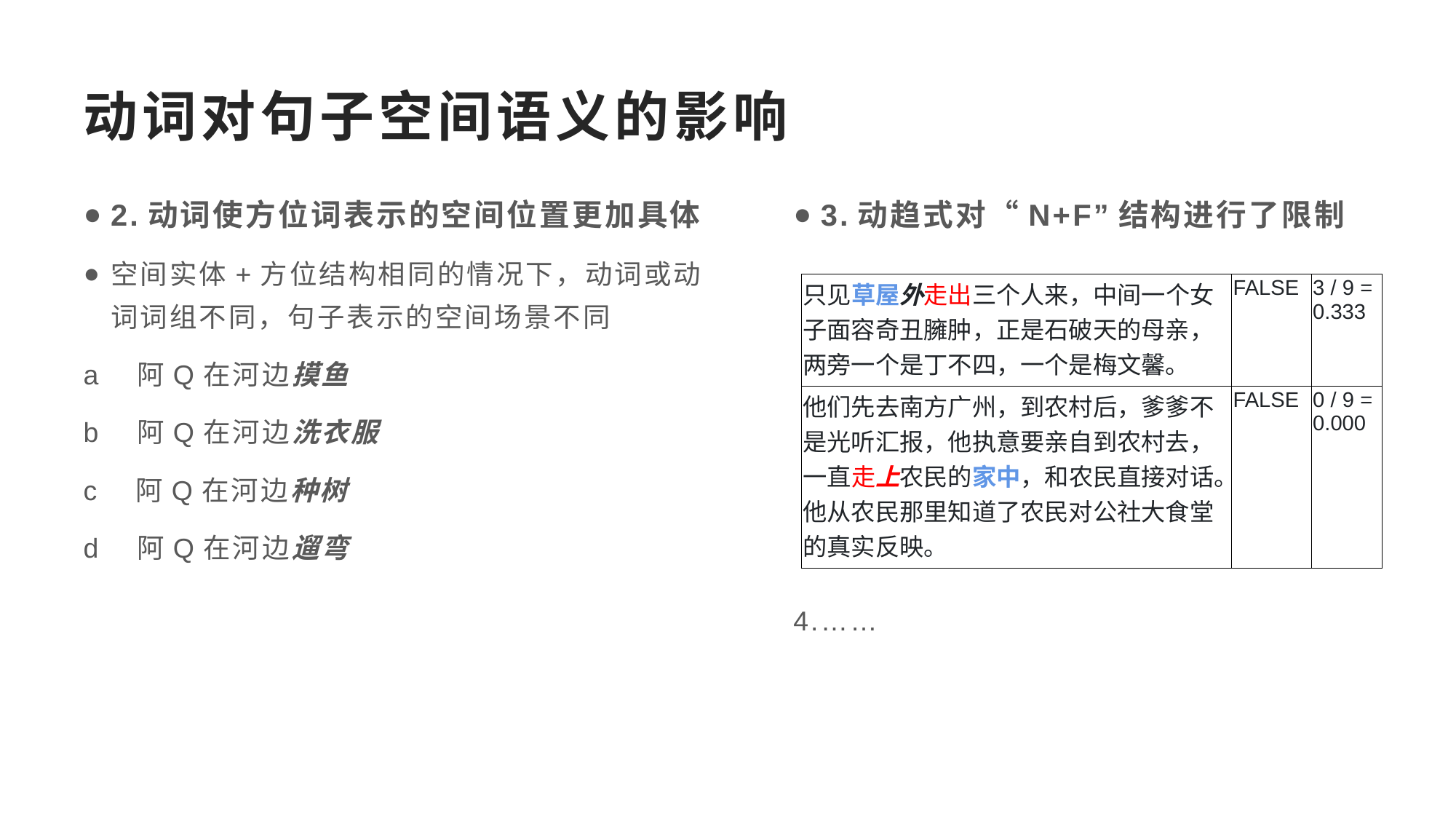

# 动词对句子空间语义的影响
2.动词使方位词表示的空间位置更加具体
空间实体+方位结构相同的情况下，动词或动词词组不同，句子表示的空间场景不同
a   阿Q在河边摸鱼
b   阿Q在河边洗衣服
c   阿Q在河边种树
d   阿Q在河边遛弯

3.动趋式对“N+F”结构进行了限制

4.……

| 只见草屋外走出三个人来，中间一个女子面容奇丑臃肿，正是石破天的母亲，两旁一个是丁不四，一个是梅文馨。 | FALSE | 3 / 9 = 0.333 |
| --- | --- | --- |
| 他们先去南方广州，到农村后，爹爹不是光听汇报，他执意要亲自到农村去，一直走上农民的家中，和农民直接对话。他从农民那里知道了农民对公社大食堂的真实反映。 | FALSE | 0 / 9 = 0.000 |